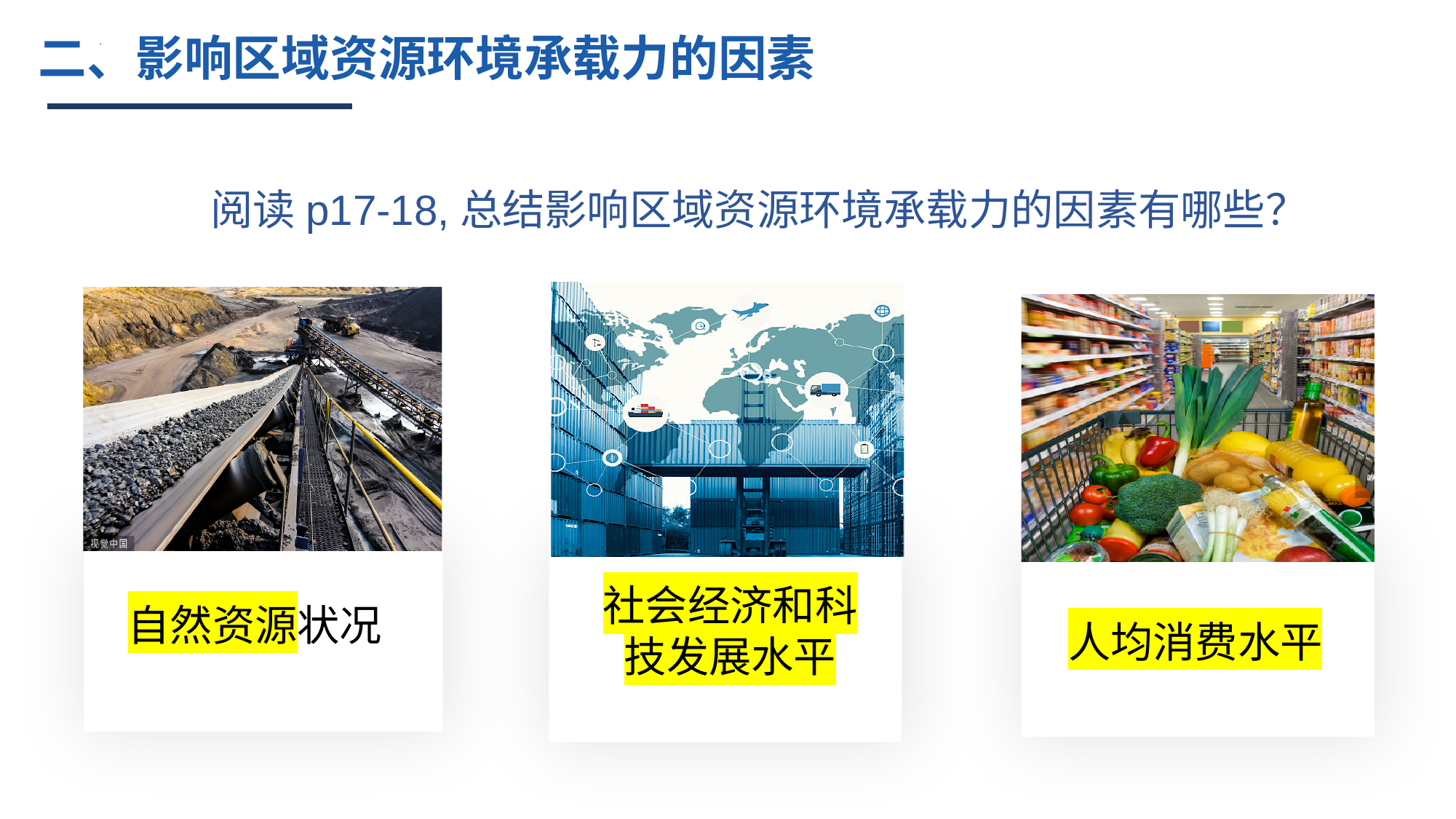

二、影响区域资源环境承载力的因素
阅读p17-18,总结影响区域资源环境承载力的因素有哪些？

社会经济和科技发展水平
自然资源状况
人均消费水平